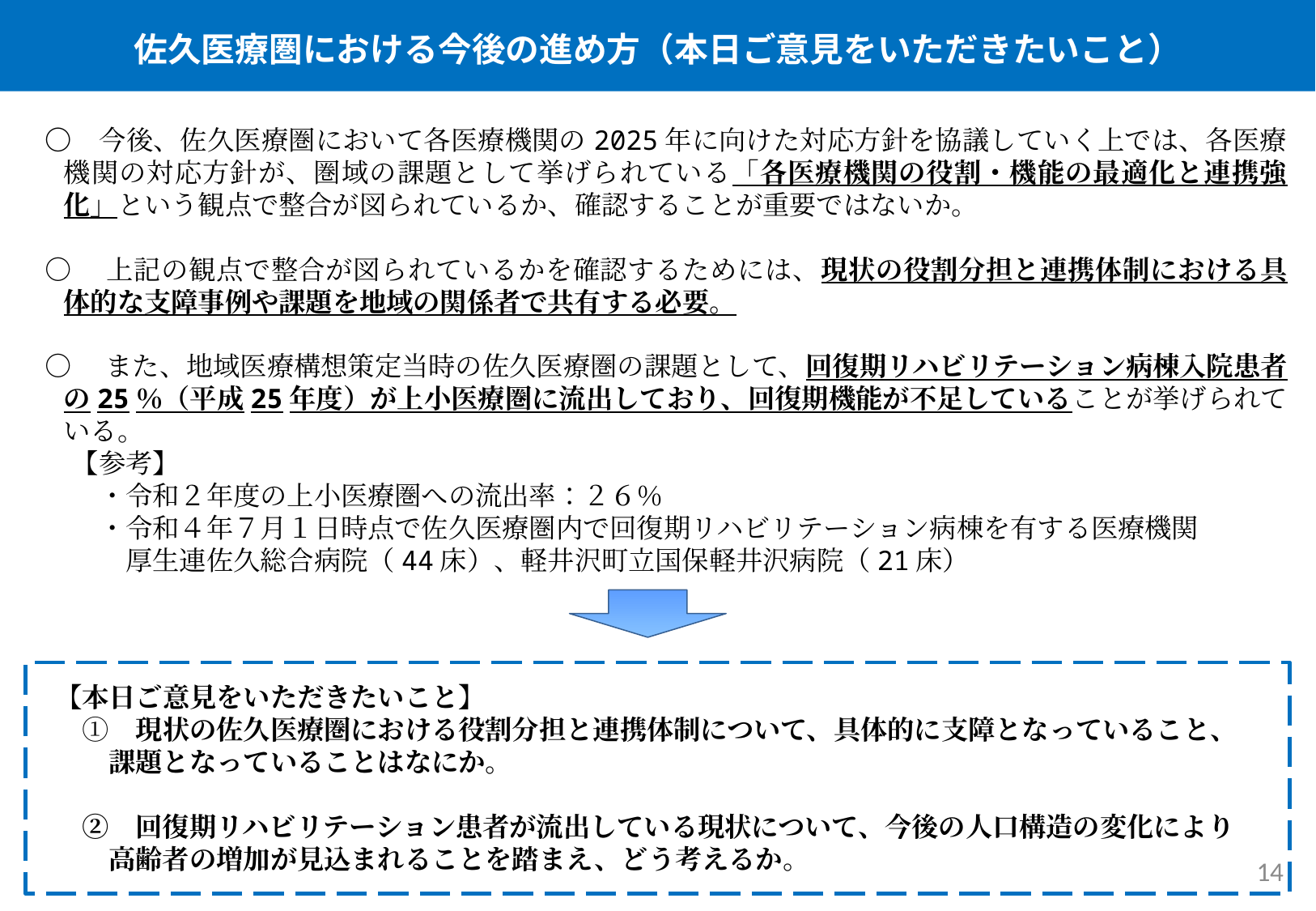

佐久医療圏における今後の進め方（本日ご意見をいただきたいこと）
〇　今後、佐久医療圏において各医療機関の2025年に向けた対応方針を協議していく上では、各医療機関の対応方針が、圏域の課題として挙げられている「各医療機関の役割・機能の最適化と連携強化」という観点で整合が図られているか、確認することが重要ではないか。

○　上記の観点で整合が図られているかを確認するためには、現状の役割分担と連携体制における具体的な支障事例や課題を地域の関係者で共有する必要。

○　また、地域医療構想策定当時の佐久医療圏の課題として、回復期リハビリテーション病棟入院患者の25％（平成25年度）が上小医療圏に流出しており、回復期機能が不足していることが挙げられている。
　【参考】
　　・令和２年度の上小医療圏への流出率：２６％
　　・令和４年７月１日時点で佐久医療圏内で回復期リハビリテーション病棟を有する医療機関
　　　厚生連佐久総合病院（44床）、軽井沢町立国保軽井沢病院（21床）

【本日ご意見をいただきたいこと】
　①　現状の佐久医療圏における役割分担と連携体制について、具体的に支障となっていること、
　　課題となっていることはなにか。

　②　回復期リハビリテーション患者が流出している現状について、今後の人口構造の変化により
　　高齢者の増加が見込まれることを踏まえ、どう考えるか。
14